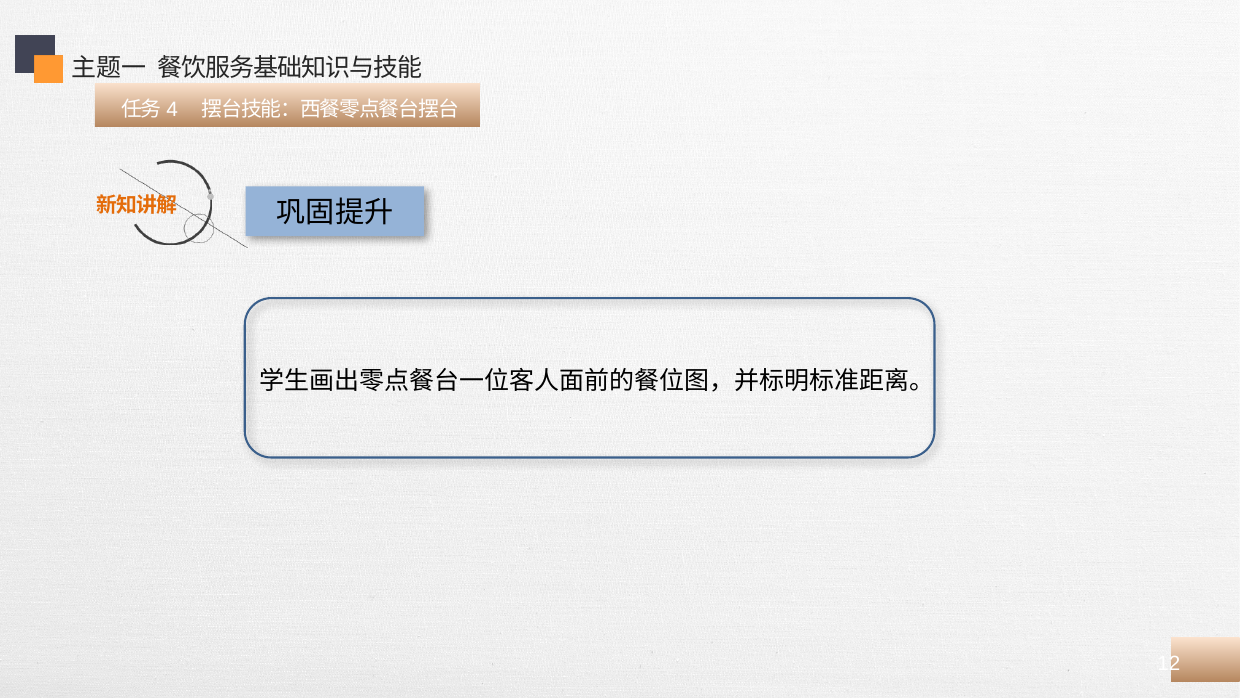

主题一  餐饮服务基础知识与技能

 任务4    摆台技能：西餐零点餐台摆台
巩固提升

学生画出零点餐台一位客人面前的餐位图，并标明标准距离。